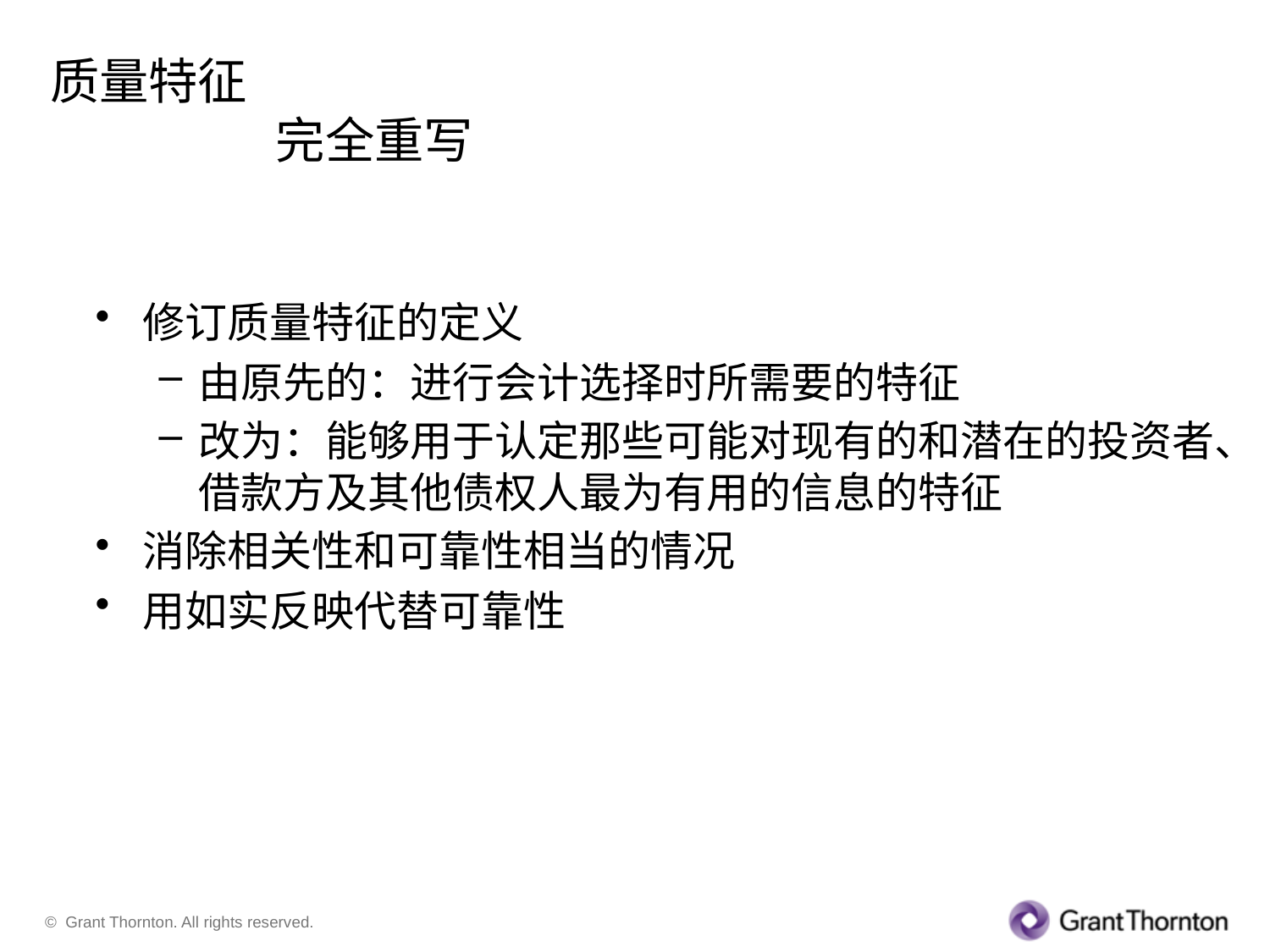

# 质量特征 完全重写
修订质量特征的定义
由原先的：进行会计选择时所需要的特征
改为：能够用于认定那些可能对现有的和潜在的投资者、借款方及其他债权人最为有用的信息的特征
消除相关性和可靠性相当的情况
用如实反映代替可靠性